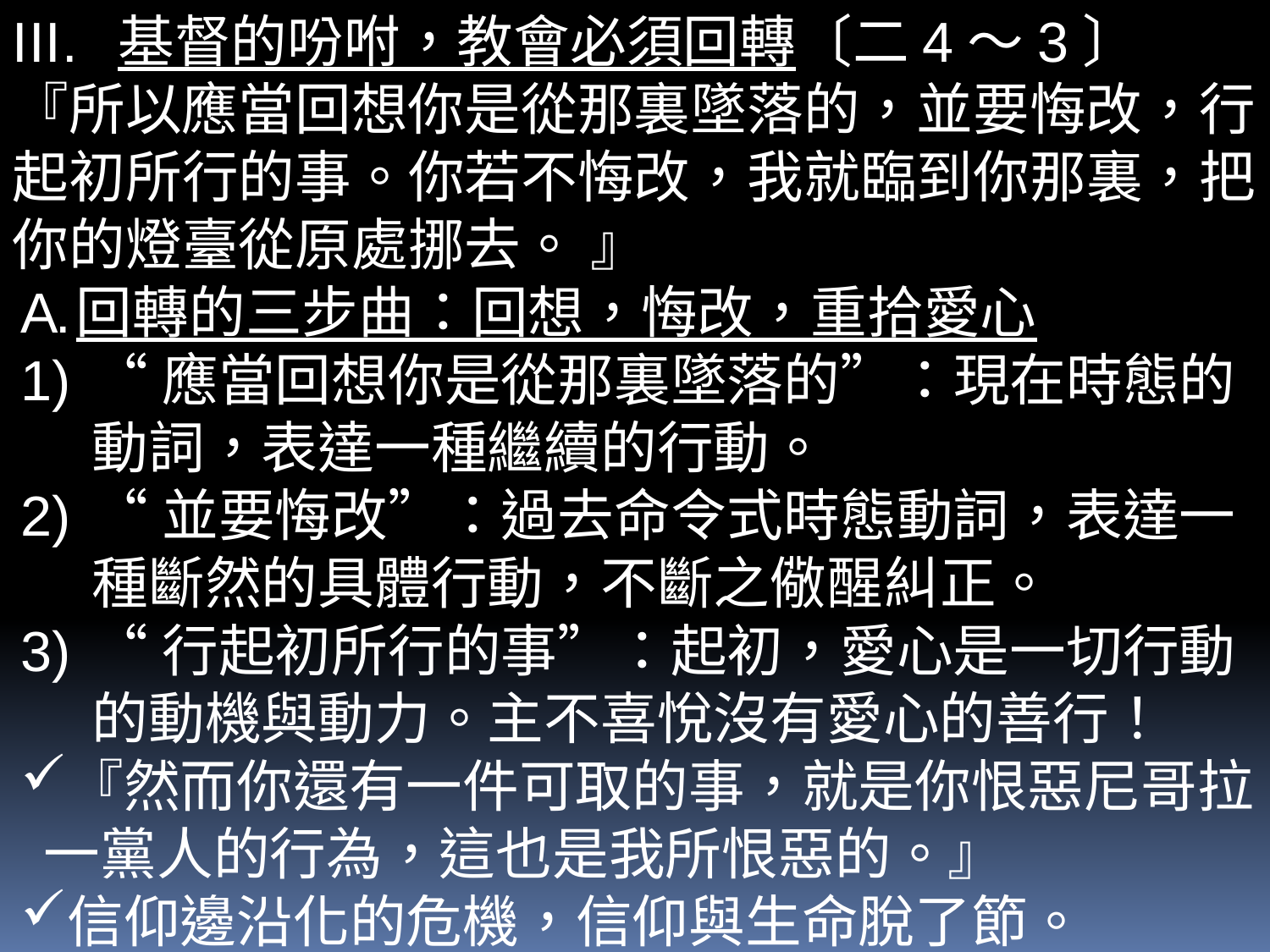

基督的吩咐，教會必須回轉〔二4～3〕
『所以應當回想你是從那裏墜落的，並要悔改，行起初所行的事。你若不悔改，我就臨到你那裏，把你的燈臺從原處挪去。 』
回轉的三步曲：回想，悔改，重拾愛心
“應當回想你是從那裏墜落的”：現在時態的動詞，表達一種繼續的行動。
“並要悔改”：過去命令式時態動詞，表達一種斷然的具體行動，不斷之儆醒糾正。
“行起初所行的事”：起初，愛心是一切行動的動機與動力。主不喜悅沒有愛心的善行！
『然而你還有一件可取的事，就是你恨惡尼哥拉一黨人的行為，這也是我所恨惡的。』
信仰邊沿化的危機，信仰與生命脫了節。